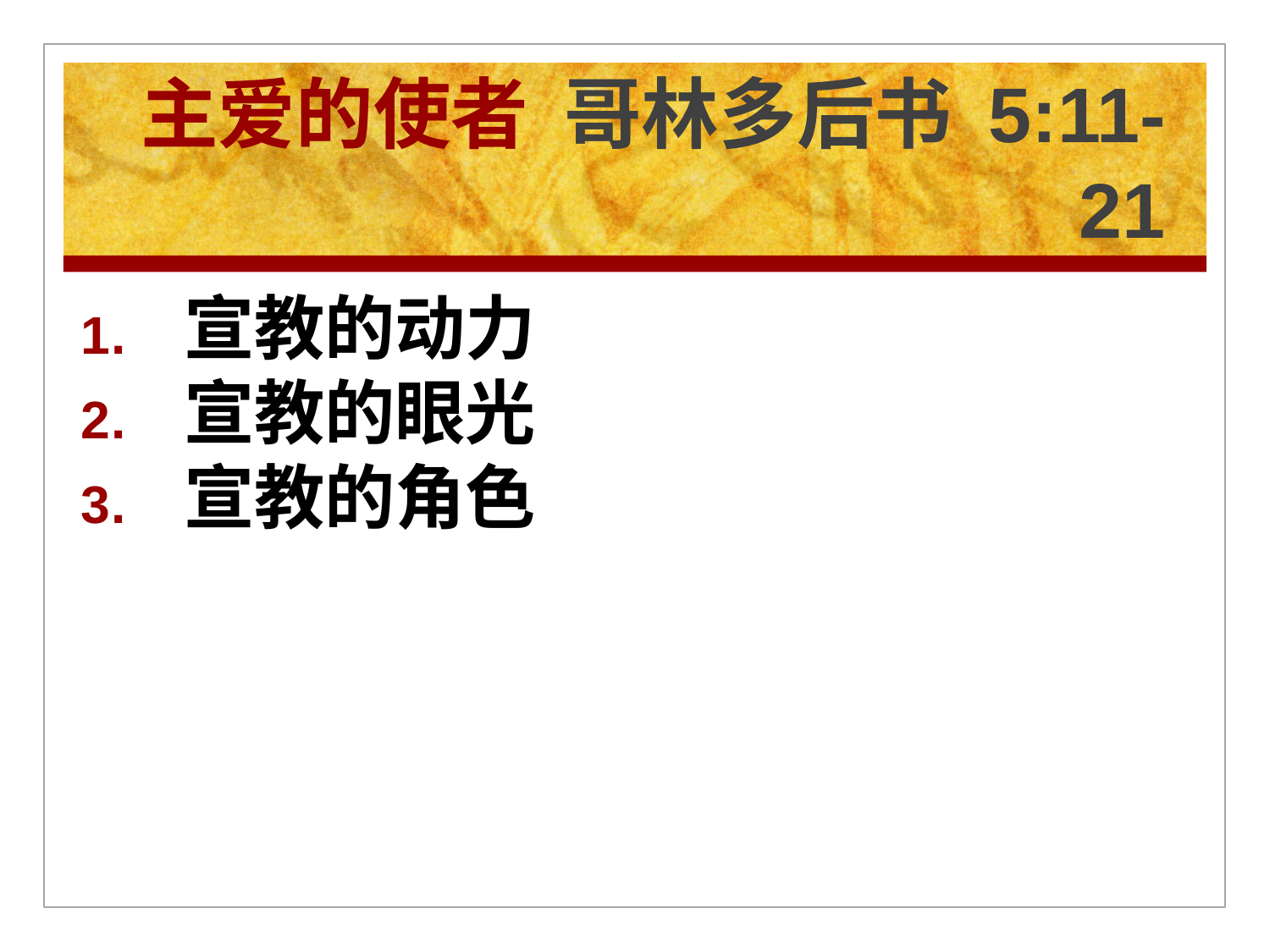

# 主爱的使者  哥林多后书 5:11-21
宣教的动力
宣教的眼光
宣教的角色